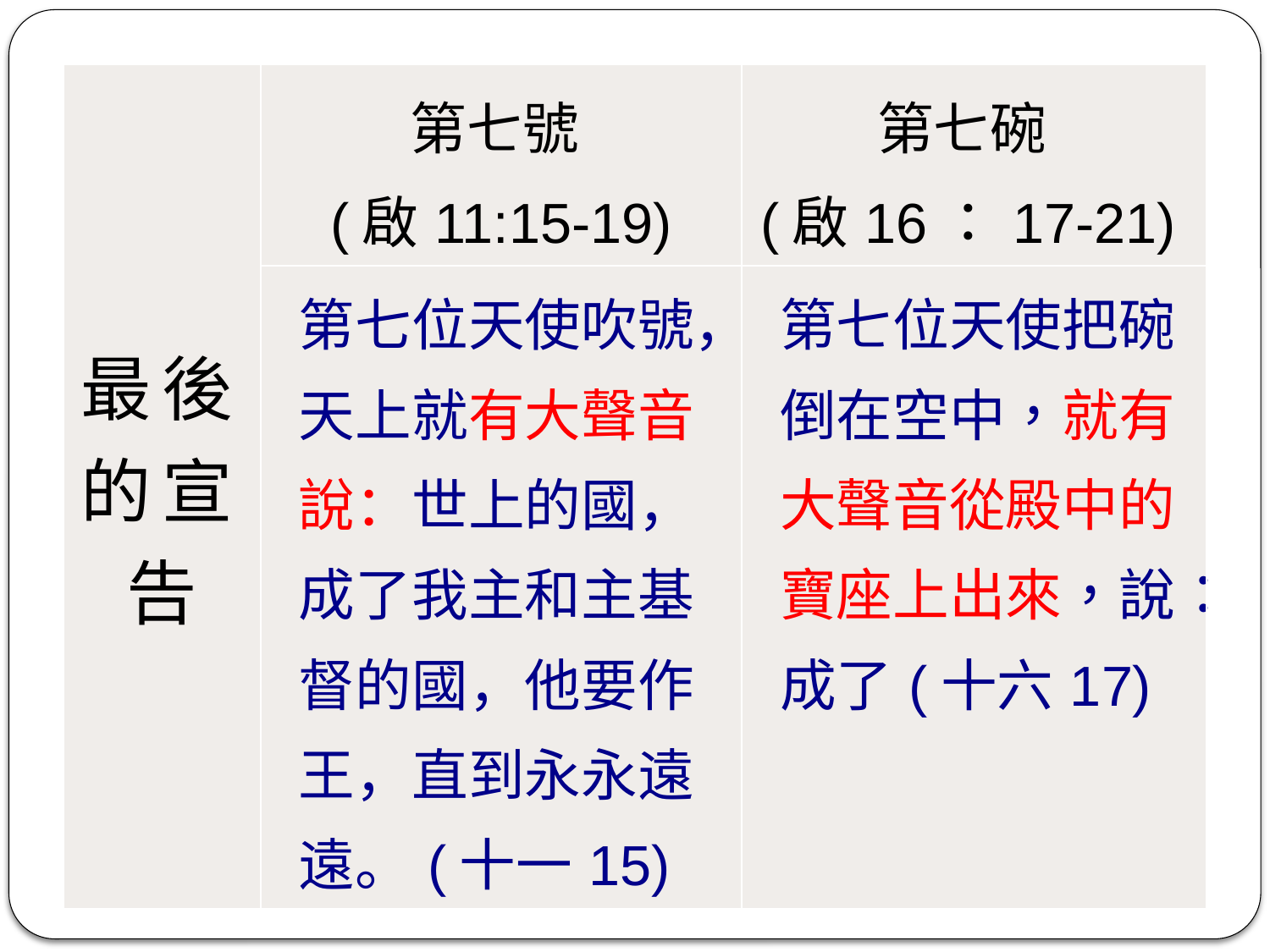

| 最後的宣告 | 第七號 (啟11:15-19) | 第七碗 (啟16：17-21) |
| --- | --- | --- |
| 最後的宣告 | 第七位天使吹號，天上就有大聲音說：世上的國，成了我主和主基督的國，他要作王，直到永永遠遠。(十一15) | 第七位天使把碗倒在空中，就有大聲音從殿中的寶座上出來，說：成了(十六17) |